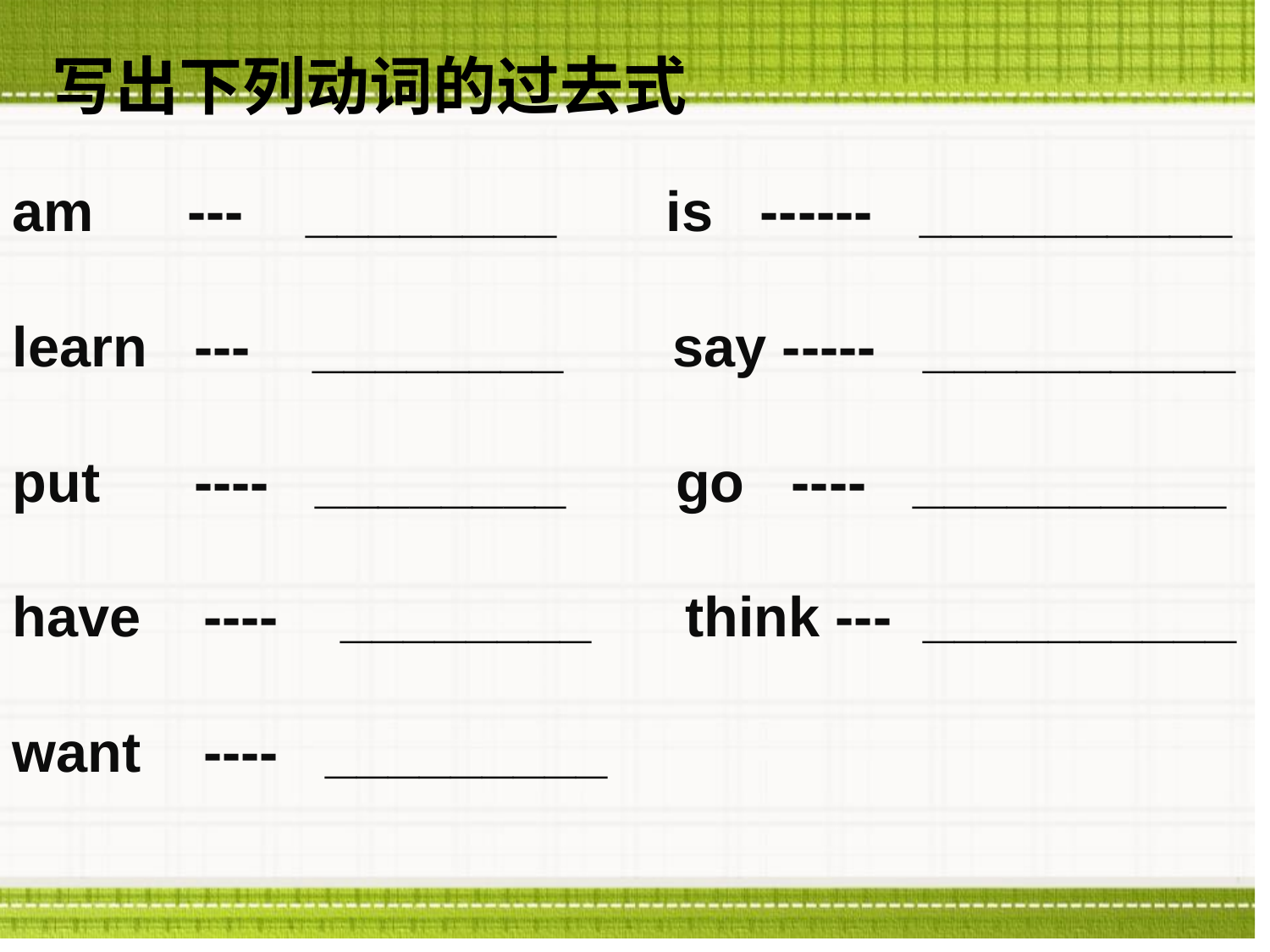

写出下列动词的过去式
am      ---    ________       is   ------   __________

learn   ---    ________       say -----   __________

put      ----   ________       go   ----   __________

have    ----    ________      think ---  __________

want    ----   _________